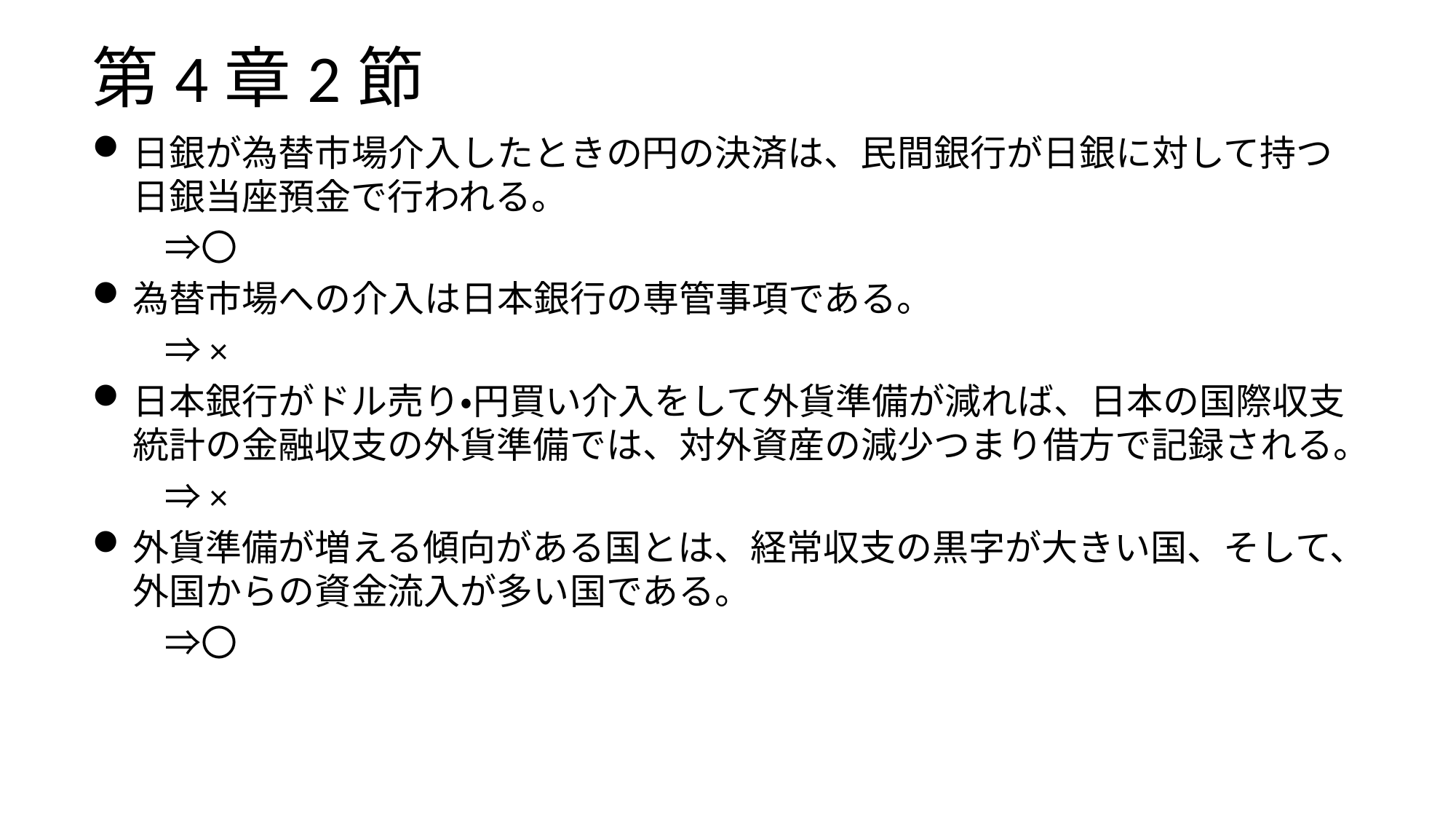

# 第4章2節
日銀が為替市場介入したときの円の決済は、民間銀行が日銀に対して持つ日銀当座預金で行われる。
　　⇒〇
為替市場への介入は日本銀行の専管事項である。
　　⇒×
日本銀行がドル売り・円買い介入をして外貨準備が減れば、日本の国際収支統計の金融収支の外貨準備では、対外資産の減少つまり借方で記録される。
　　⇒×
外貨準備が増える傾向がある国とは、経常収支の黒字が大きい国、そして、外国からの資金流入が多い国である。
　　⇒〇